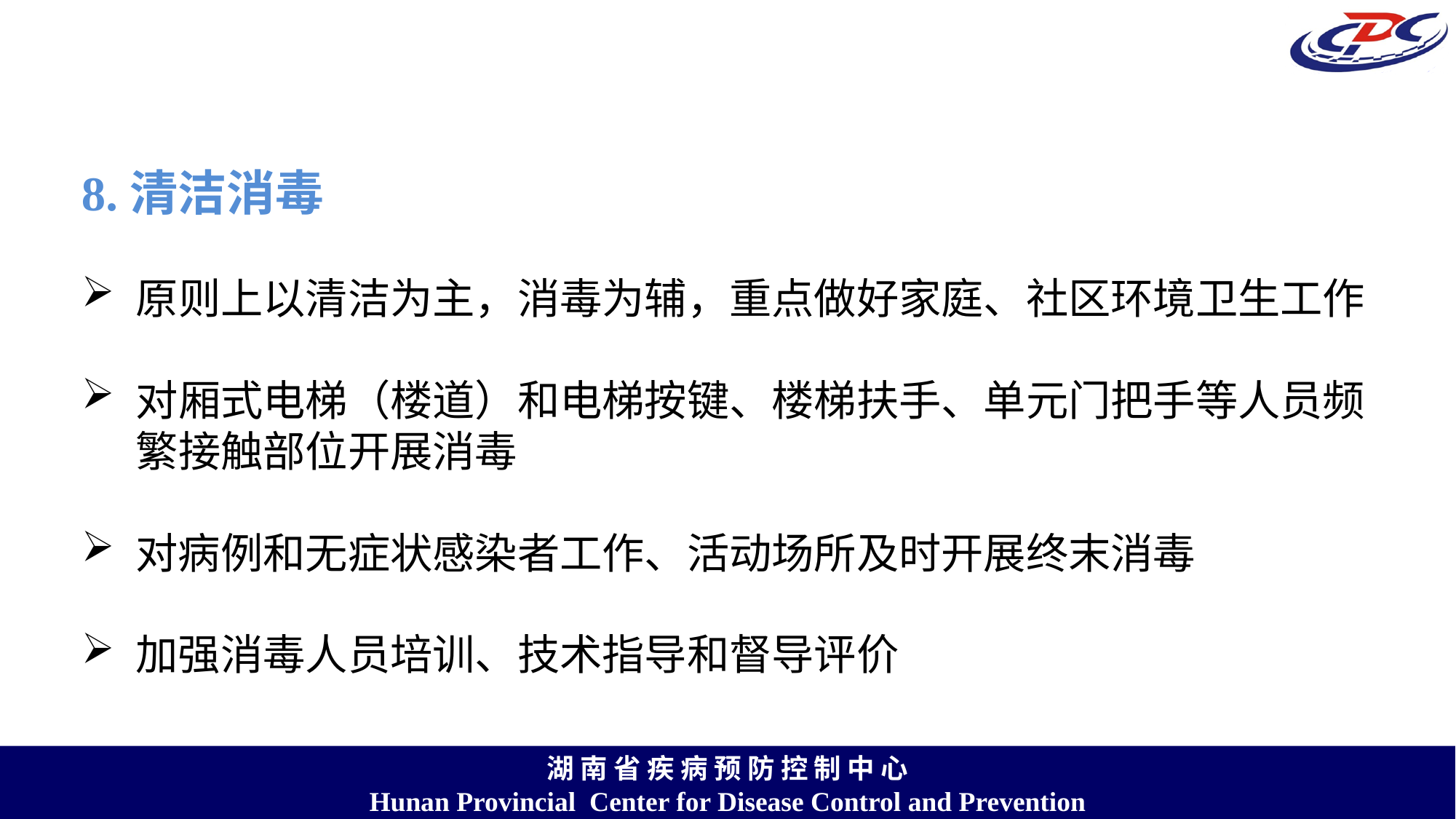

8.清洁消毒

原则上以清洁为主，消毒为辅，重点做好家庭、社区环境卫生工作

对厢式电梯（楼道）和电梯按键、楼梯扶手、单元门把手等人员频繁接触部位开展消毒

对病例和无症状感染者工作、活动场所及时开展终末消毒

加强消毒人员培训、技术指导和督导评价